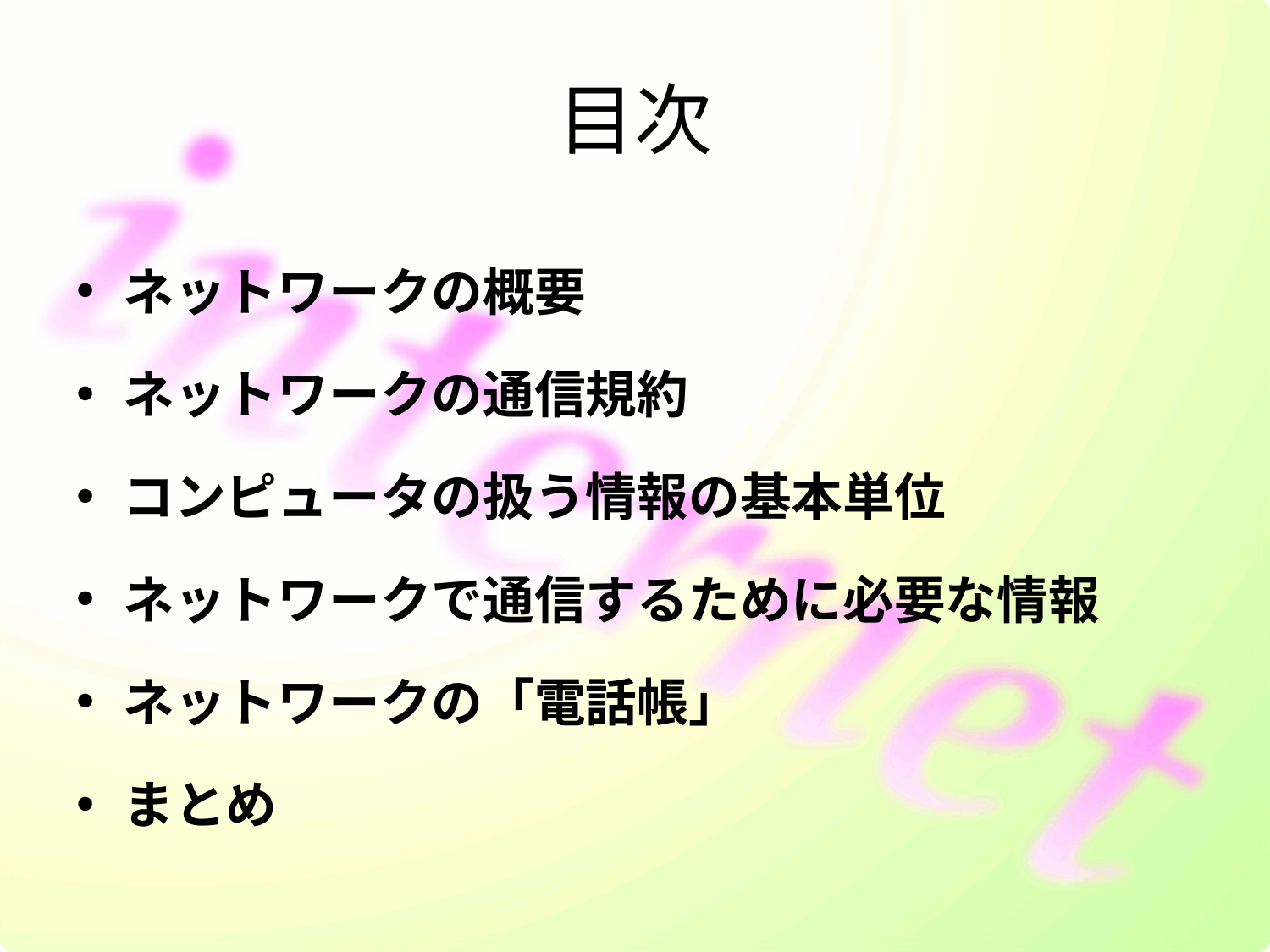

# 目次
ネットワークの概要
ネットワークの通信規約
コンピュータの扱う情報の基本単位
ネットワークで通信するために必要な情報
ネットワークの「電話帳」
まとめ